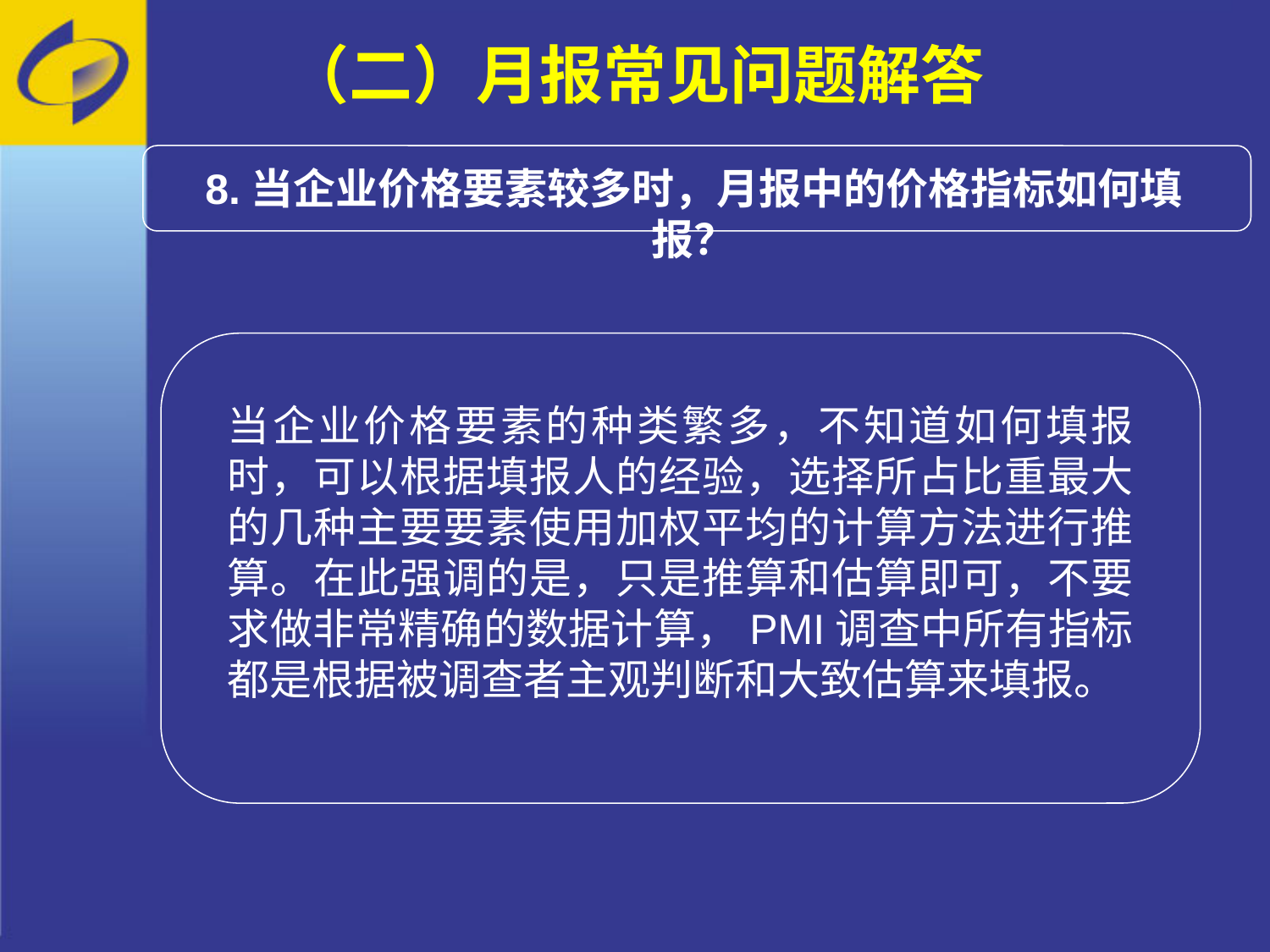

# （二）月报常见问题解答

8.当企业价格要素较多时，月报中的价格指标如何填报？

当企业价格要素的种类繁多，不知道如何填报时，可以根据填报人的经验，选择所占比重最大的几种主要要素使用加权平均的计算方法进行推算。在此强调的是，只是推算和估算即可，不要求做非常精确的数据计算，PMI调查中所有指标都是根据被调查者主观判断和大致估算来填报。